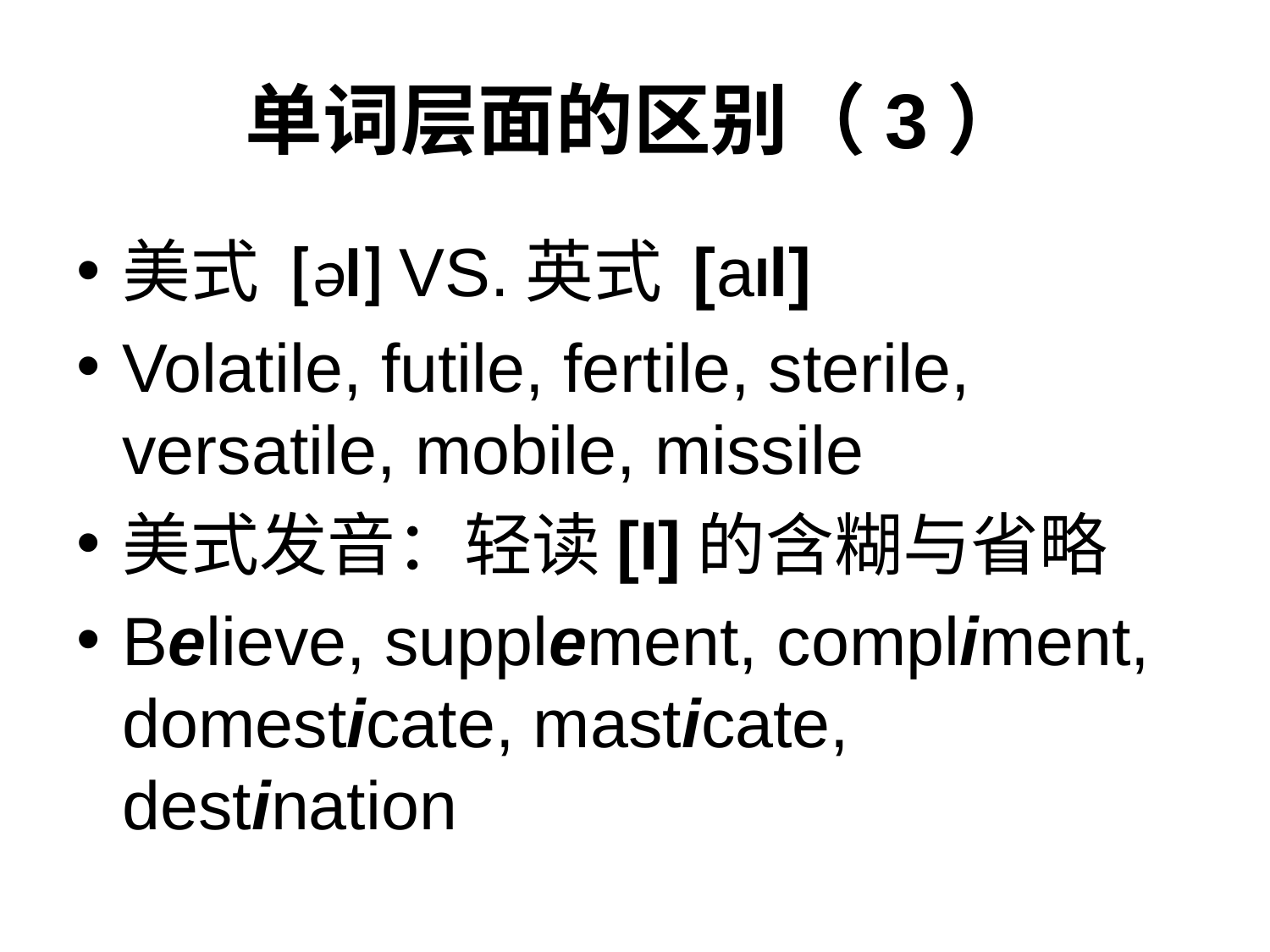

# 单词层面的区别（3）
美式 [əl] VS.英式 [аIl]
Volatile, futile, fertile, sterile, versatile, mobile, missile
美式发音：轻读[I]的含糊与省略
Believe, supplement, compliment, domesticate, masticate, destination